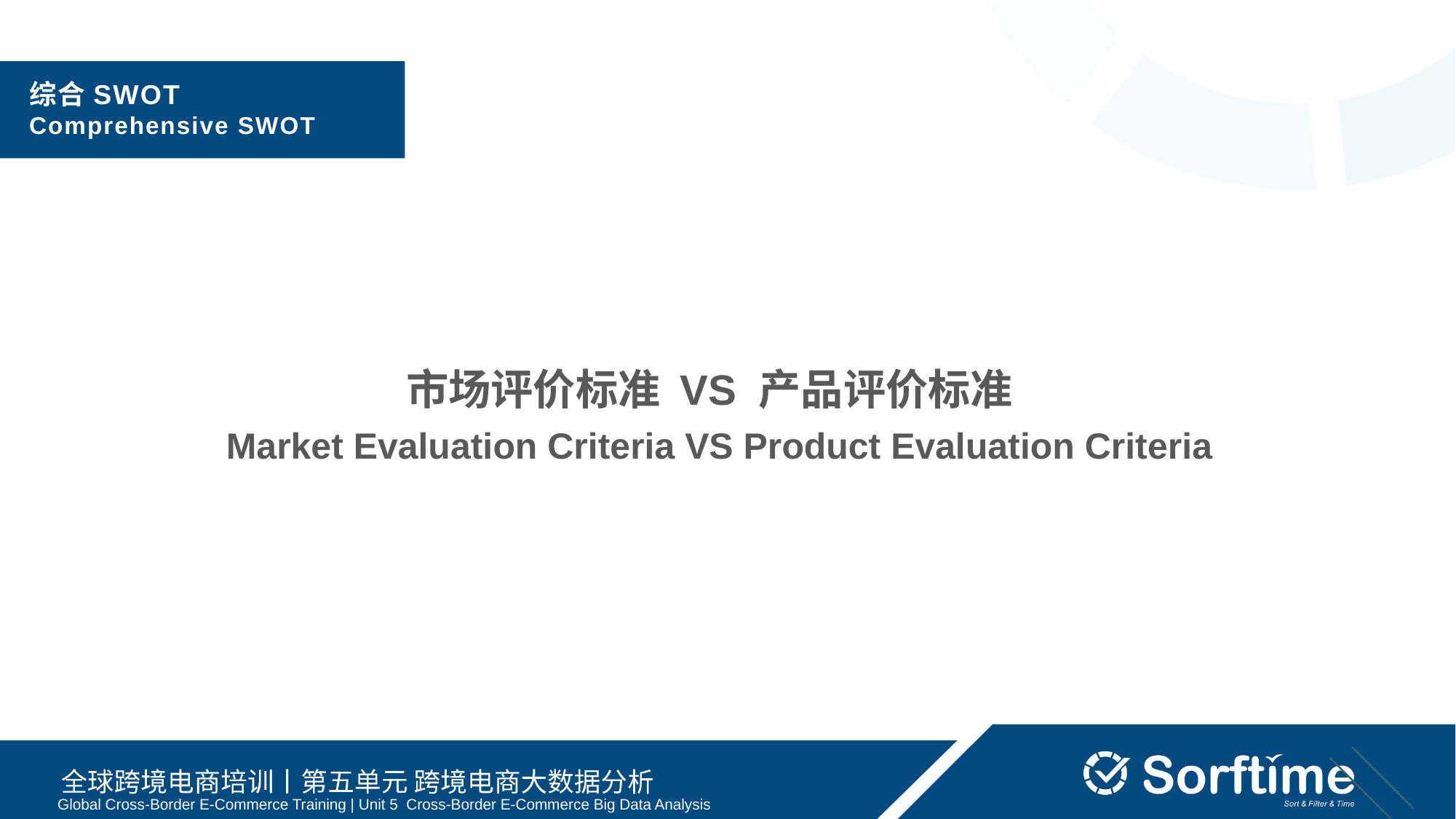

综合SWOT
Comprehensive SWOT
市场评价标准 VS 产品评价标准
  Market Evaluation Criteria VS Product Evaluation Criteria
Global Cross-Border E-Commerce Training | Unit 5  Cross-Border E-Commerce Big Data Analysis